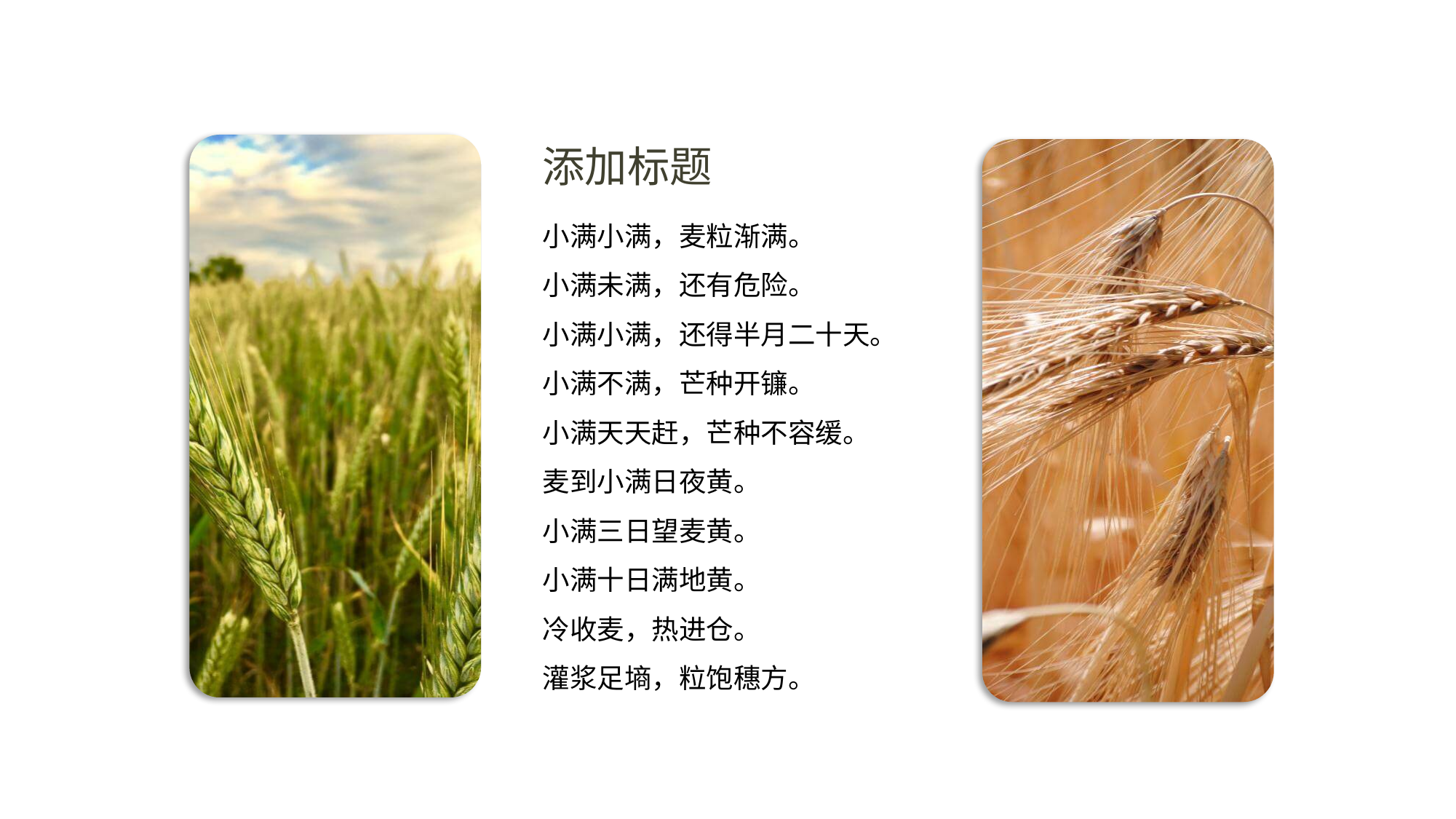

添加标题
小满小满，麦粒渐满。
小满未满，还有危险。
小满小满，还得半月二十天。
小满不满，芒种开镰。
小满天天赶，芒种不容缓。
麦到小满日夜黄。
小满三日望麦黄。
小满十日满地黄。
冷收麦，热进仓。
灌浆足墒，粒饱穗方。